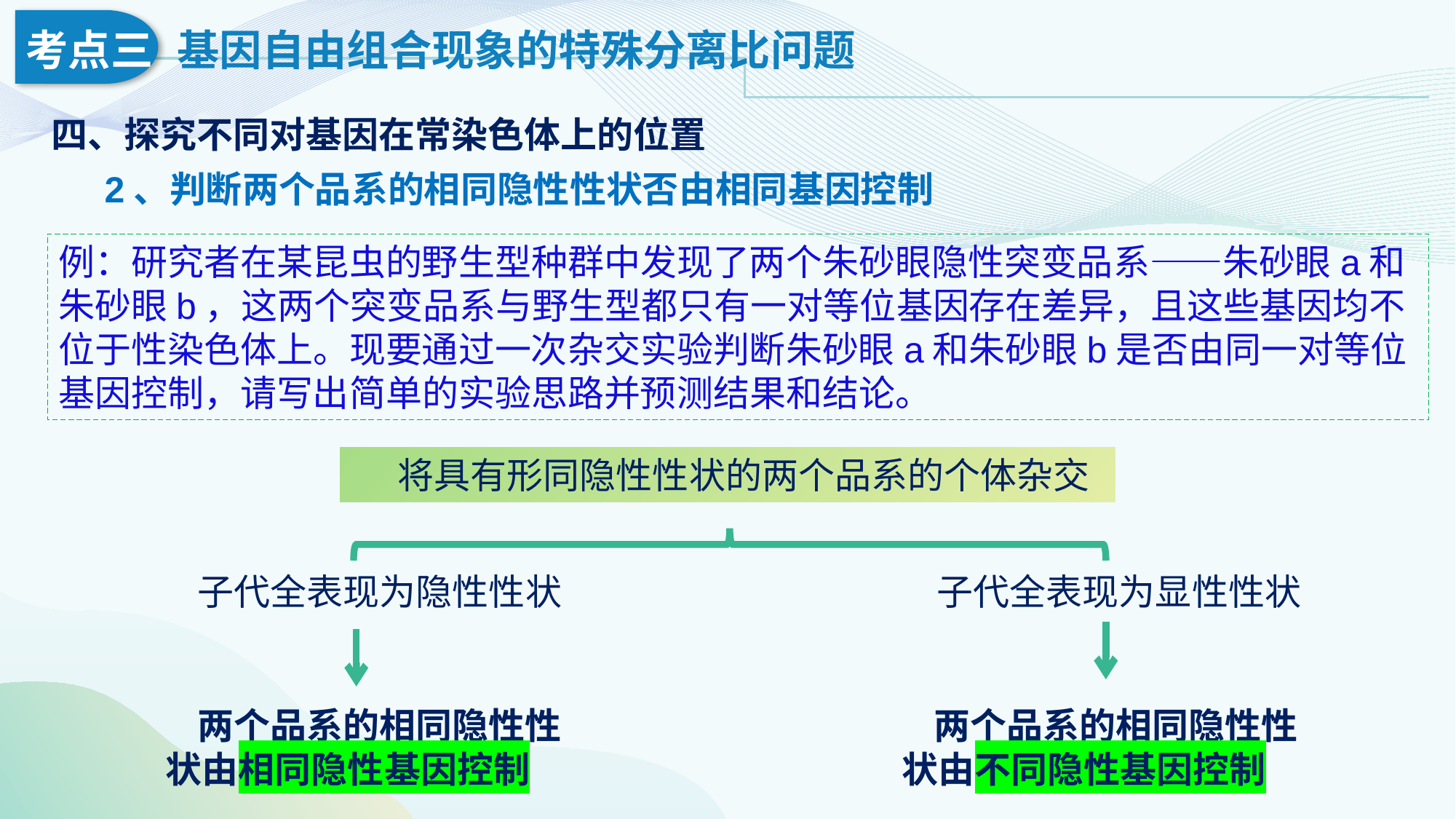

四、探究不同对基因在常染色体上的位置
2、判断两个品系的相同隐性性状否由相同基因控制

例：研究者在某昆虫的野生型种群中发现了两个朱砂眼隐性突变品系——朱砂眼a和朱砂眼b，这两个突变品系与野生型都只有一对等位基因存在差异，且这些基因均不位于性染色体上。现要通过一次杂交实验判断朱砂眼a和朱砂眼b是否由同一对等位基因控制，请写出简单的实验思路并预测结果和结论。
将具有形同隐性性状的两个品系的个体杂交
子代全表现为隐性性状
子代全表现为显性性状
两个品系的相同隐性性状由相同隐性基因控制
两个品系的相同隐性性状由不同隐性基因控制